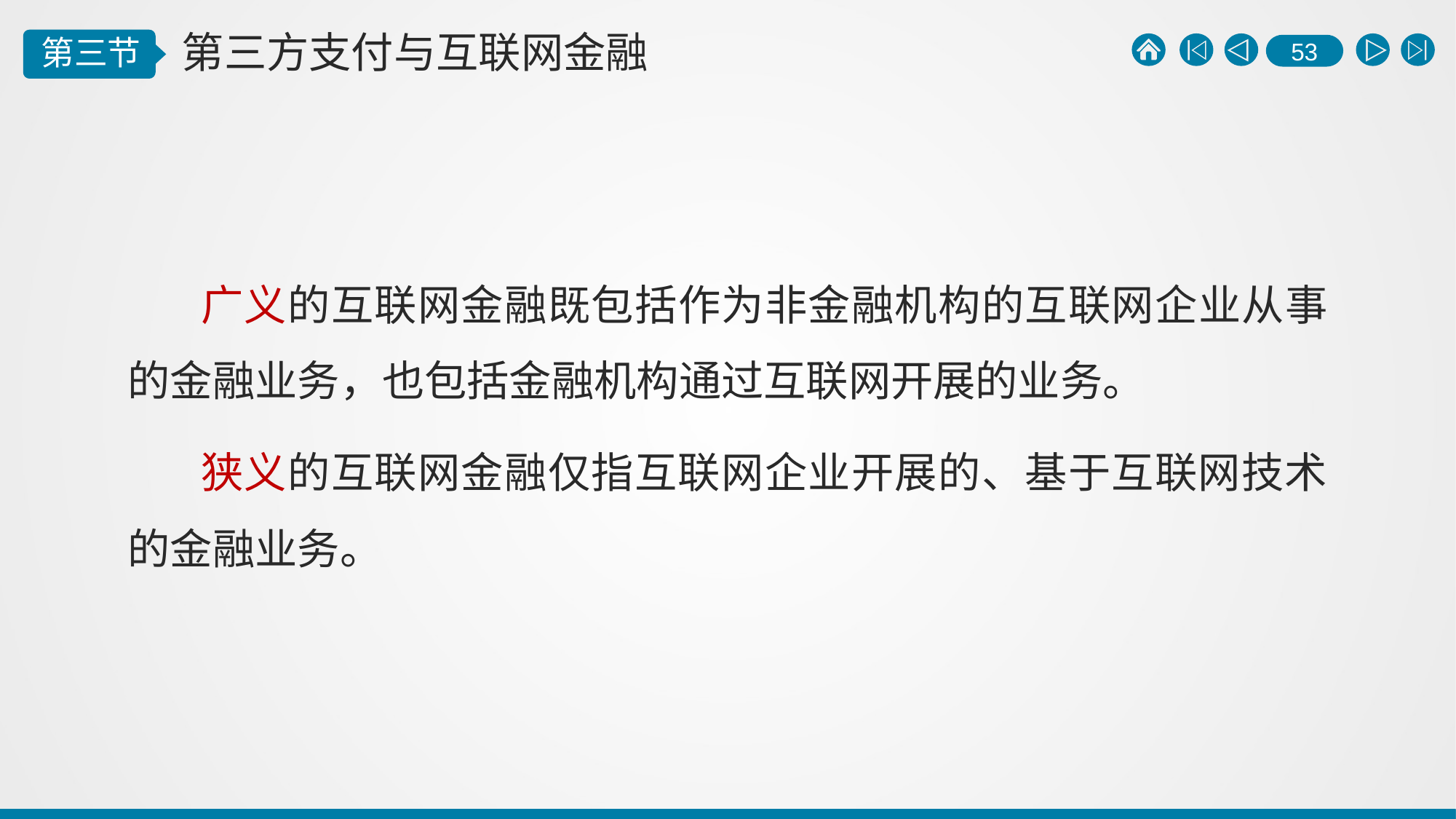

广义的互联网金融既包括作为非金融机构的互联网企业从事的金融业务，也包括金融机构通过互联网开展的业务。
狭义的互联网金融仅指互联网企业开展的、基于互联网技术的金融业务。